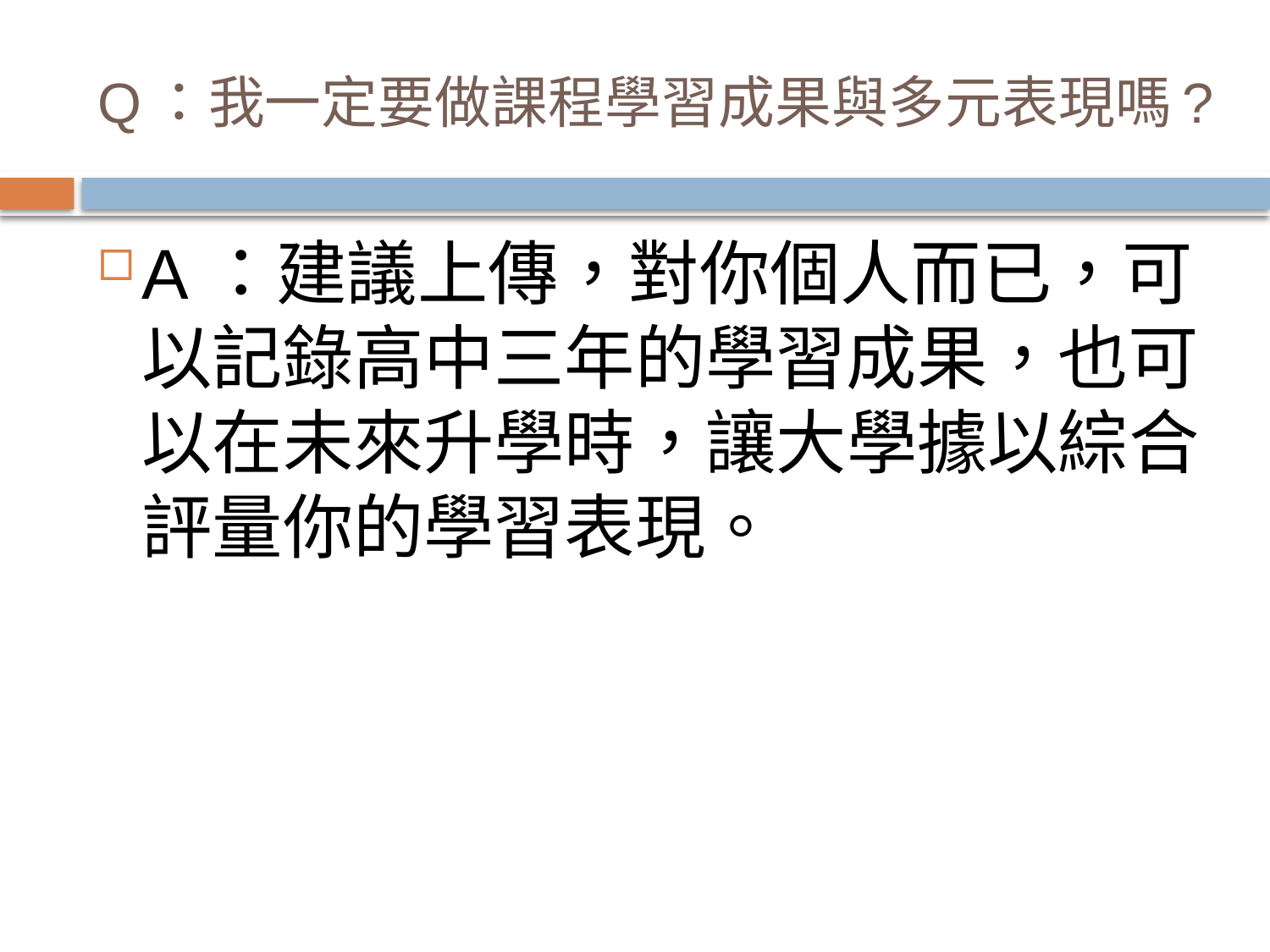

# Q：我一定要做課程學習成果與多元表現嗎?
A：建議上傳，對你個人而已，可以記錄高中三年的學習成果，也可以在未來升學時，讓大學據以綜合評量你的學習表現。